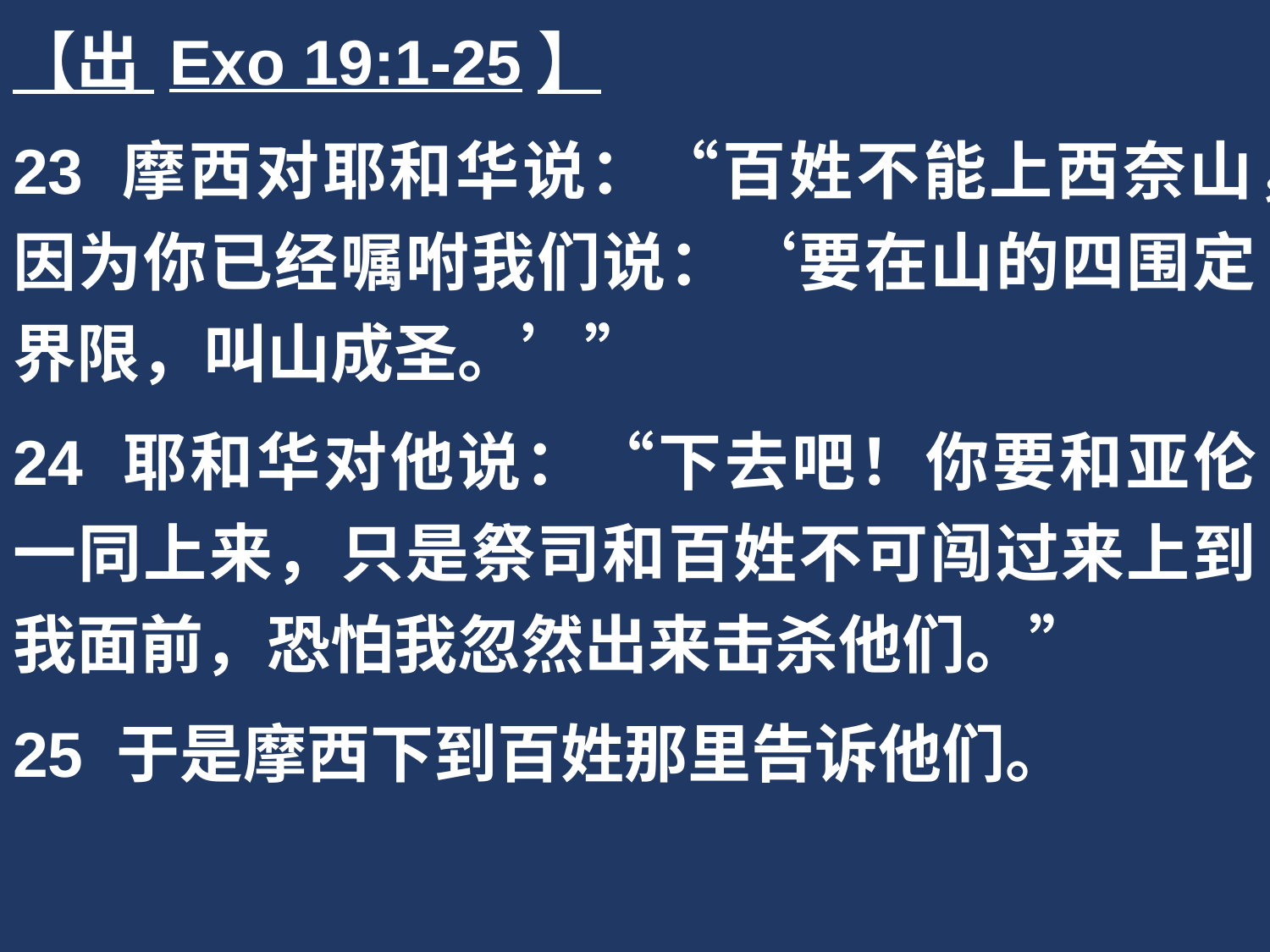

【出 Exo 19:1-25】
23 摩西对耶和华说：“百姓不能上西奈山，因为你已经嘱咐我们说：‘要在山的四围定界限，叫山成圣。’”
24 耶和华对他说：“下去吧！你要和亚伦一同上来，只是祭司和百姓不可闯过来上到我面前，恐怕我忽然出来击杀他们。”
25 于是摩西下到百姓那里告诉他们。